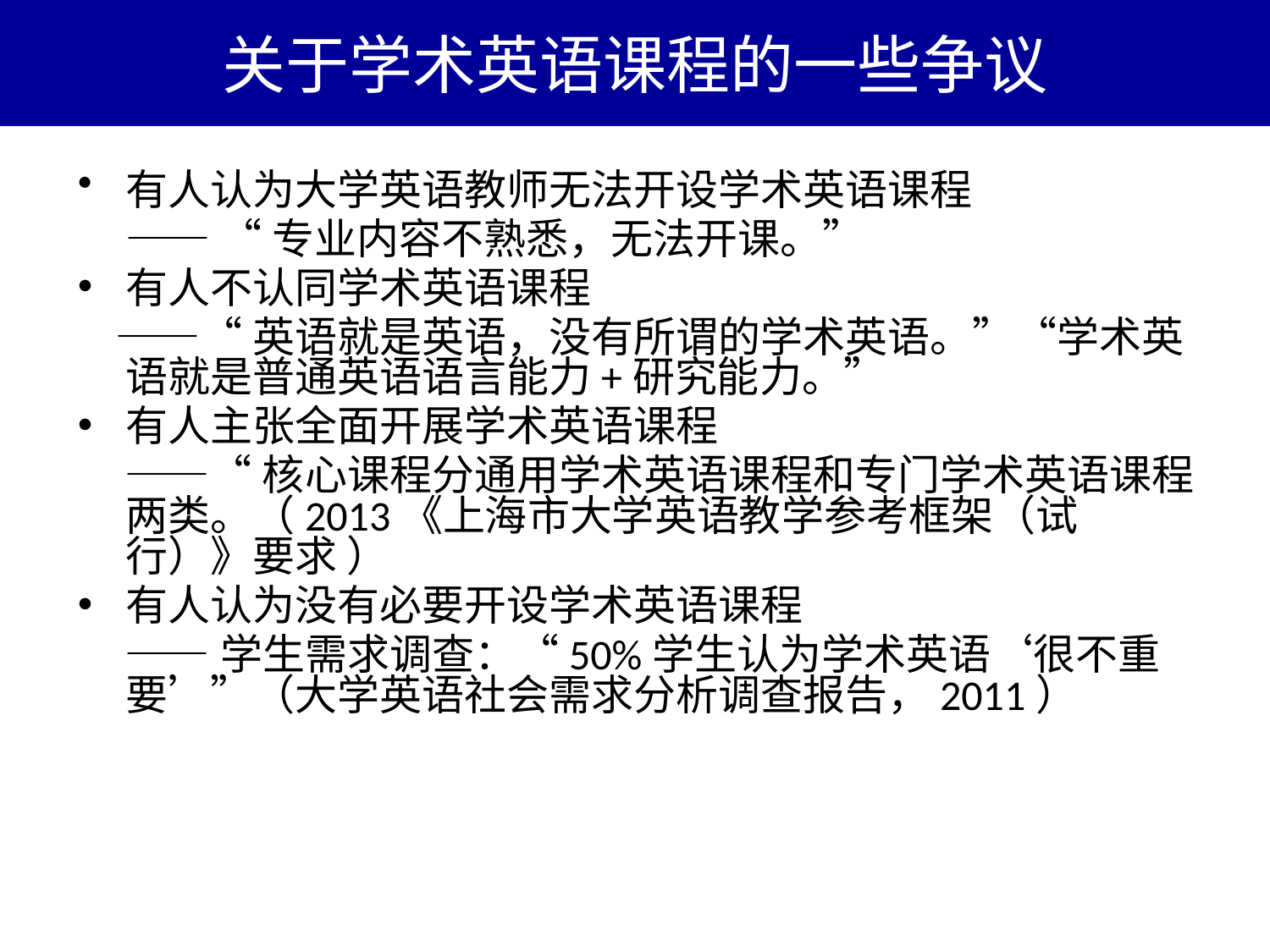

# 关于学术英语课程的一些争议
有人认为大学英语教师无法开设学术英语课程
     —— “专业内容不熟悉，无法开课。”
有人不认同学术英语课程
    ——“英语就是英语，没有所谓的学术英语。”“学术英语就是普通英语语言能力+研究能力。”
有人主张全面开展学术英语课程
     ——“核心课程分通用学术英语课程和专门学术英语课程两类。（2013《上海市大学英语教学参考框架（试行）》要求 ）
有人认为没有必要开设学术英语课程
     ——学生需求调查：“50%学生认为学术英语‘很不重要’”（大学英语社会需求分析调查报告，2011）